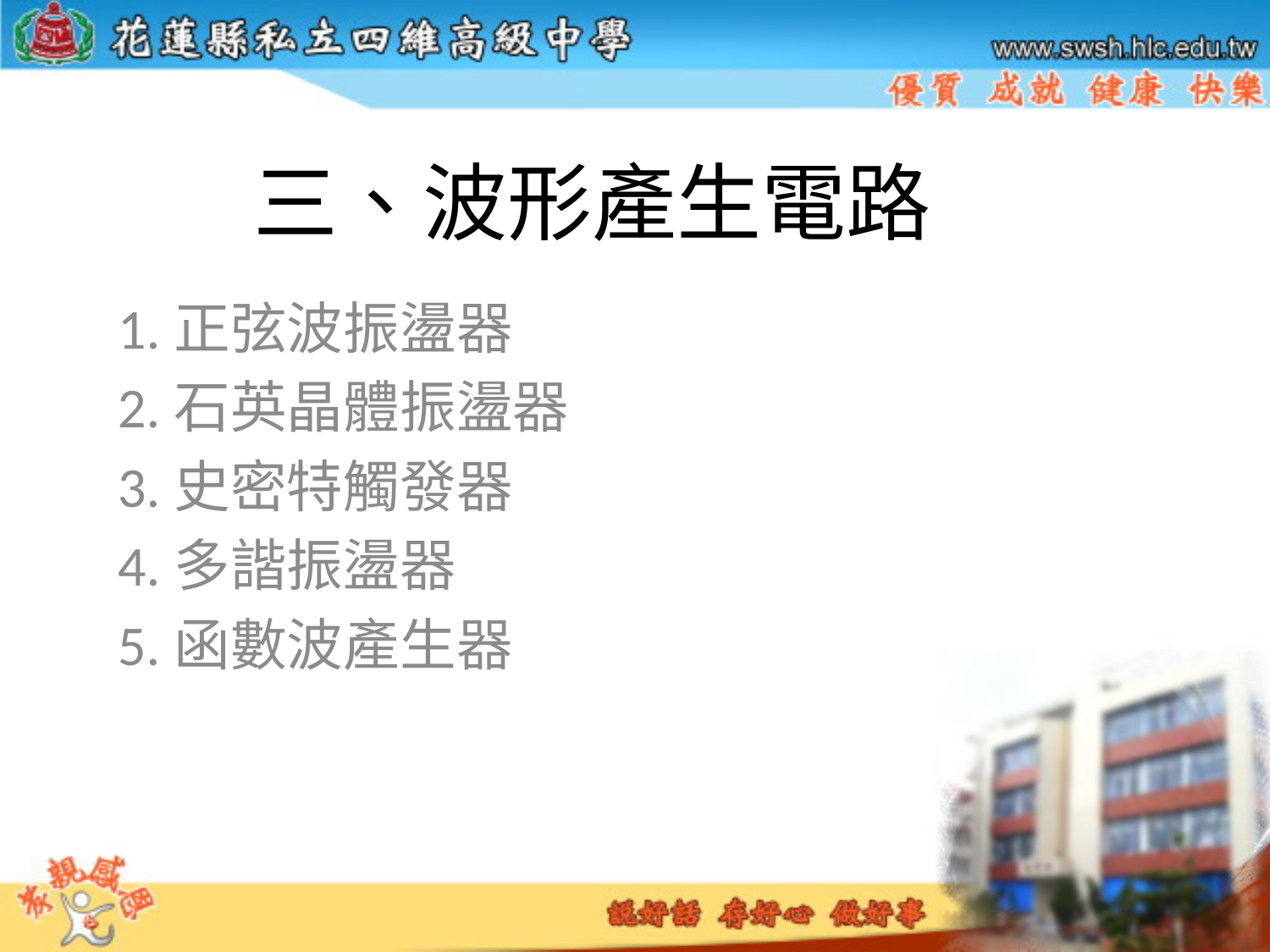

# 三、波形產生電路

1.正弦波振盪器
2.石英晶體振盪器
3.史密特觸發器
4.多諧振盪器
5.函數波產生器